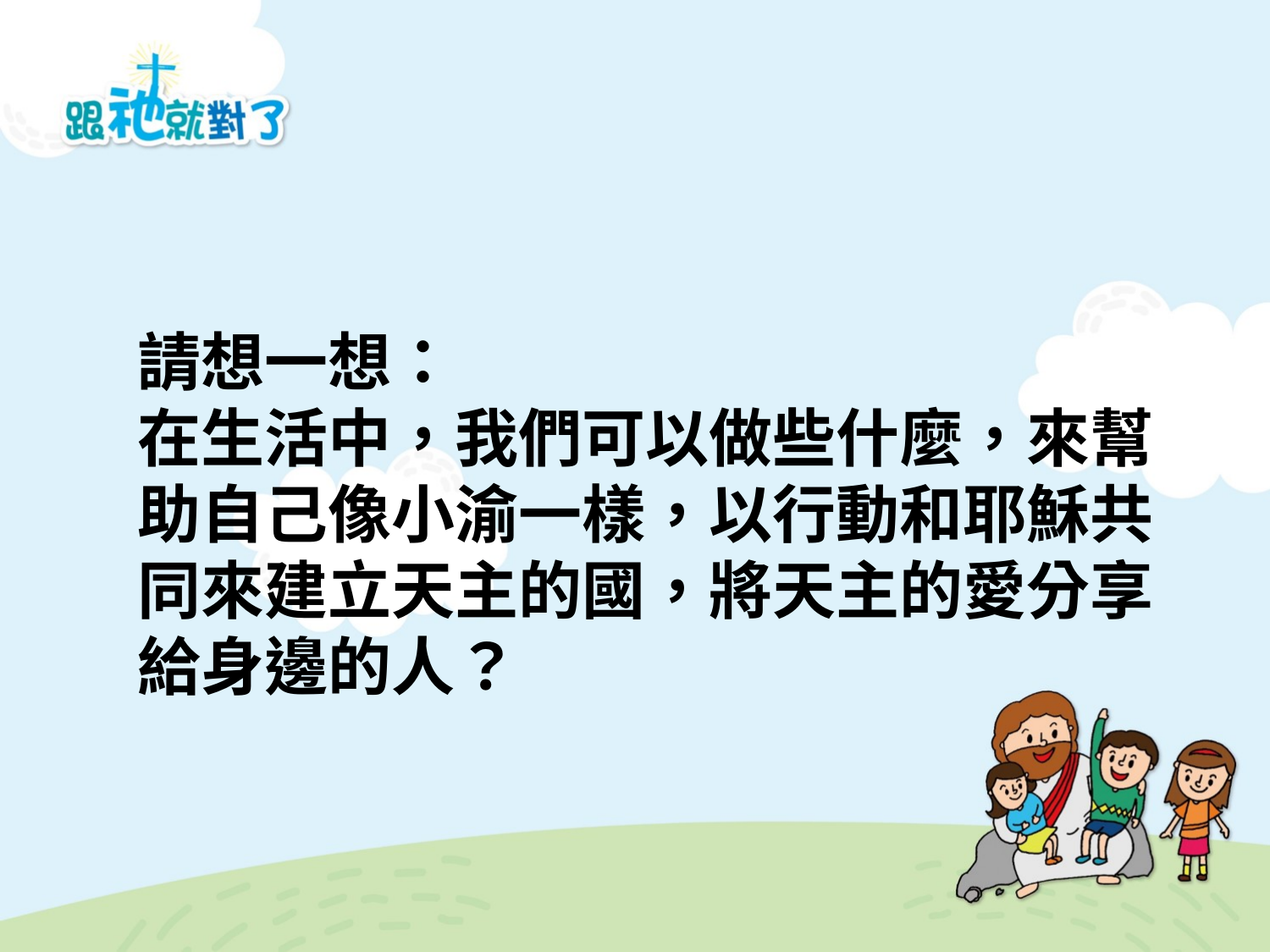

請想一想：
在生活中，我們可以做些什麼，來幫助自己像小渝一樣，以行動和耶穌共同來建立天主的國，將天主的愛分享給身邊的人？